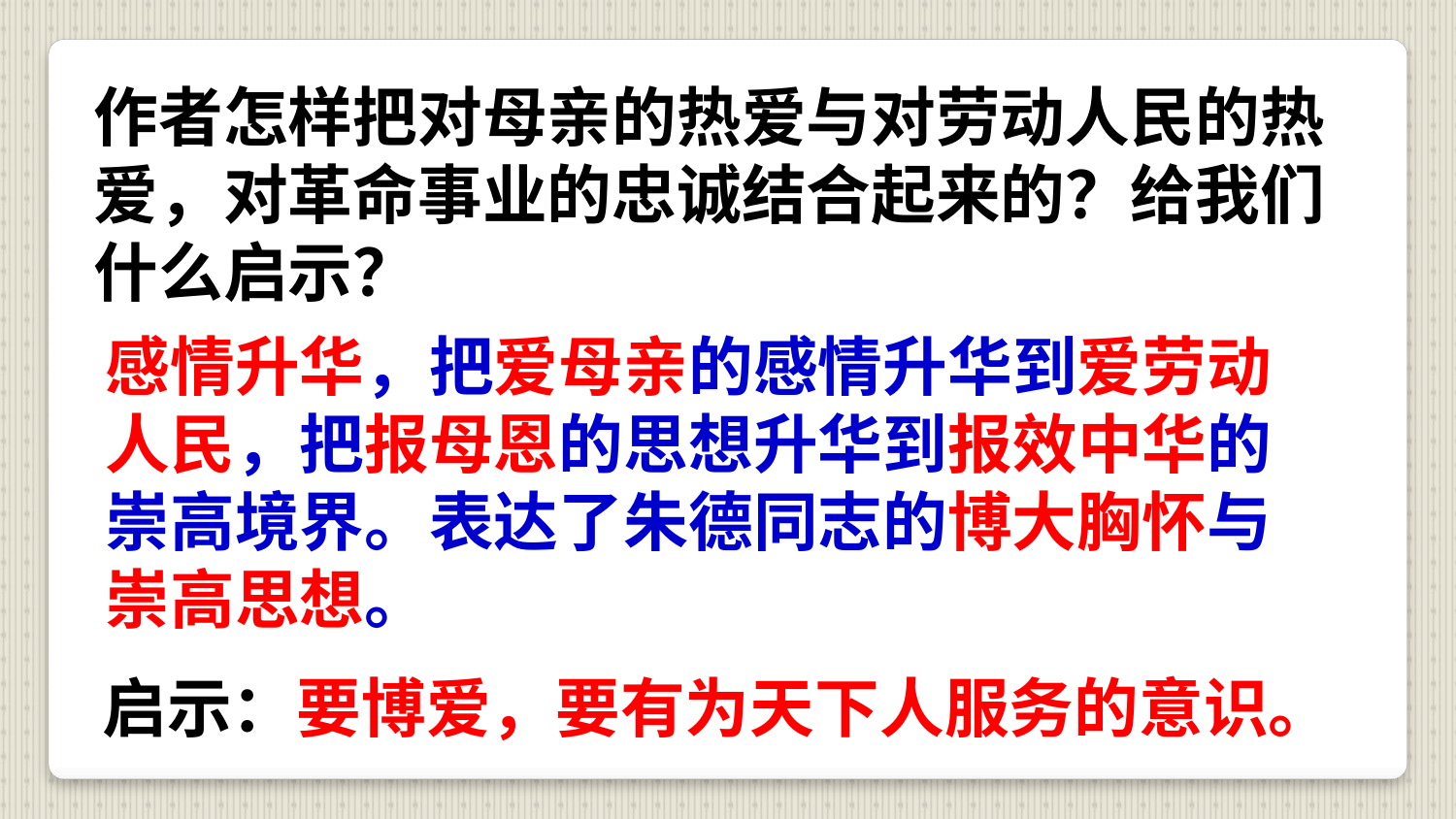

作者怎样把对母亲的热爱与对劳动人民的热爱，对革命事业的忠诚结合起来的？给我们什么启示？
感情升华，把爱母亲的感情升华到爱劳动人民，把报母恩的思想升华到报效中华的崇高境界。表达了朱德同志的博大胸怀与崇高思想。
启示：要博爱，要有为天下人服务的意识。